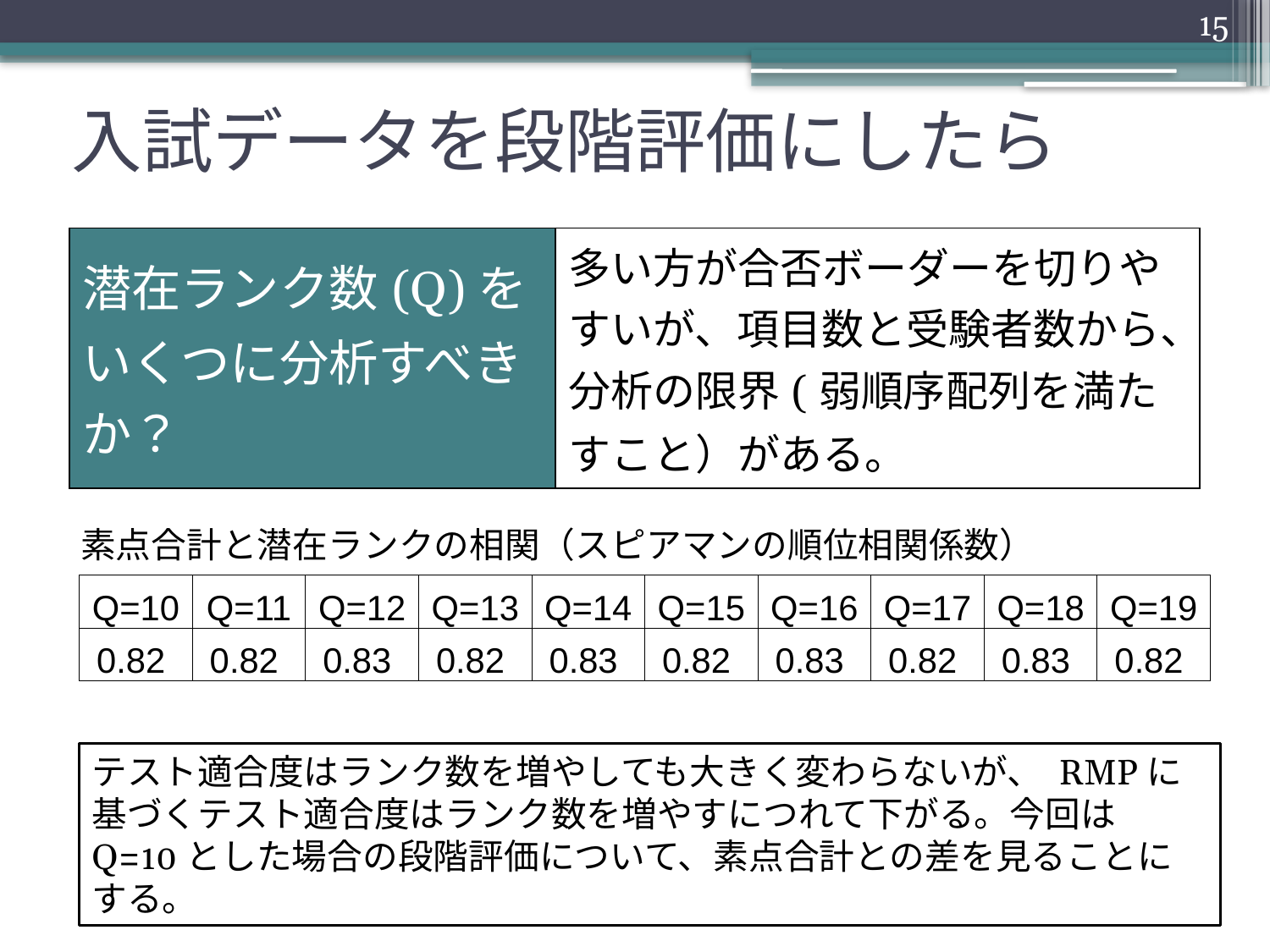

15
# 入試データを段階評価にしたら
| 潜在ランク数(Q)をいくつに分析すべきか？ | 多い方が合否ボーダーを切りやすいが、項目数と受験者数から、分析の限界(弱順序配列を満たすこと）がある。 |
| --- | --- |
| 素点合計と潜在ランクの相関（スピアマンの順位相関係数） |  |  |  |  |  |  |  |  |  |
| --- | --- | --- | --- | --- | --- | --- | --- | --- | --- |
| Q=10 | Q=11 | Q=12 | Q=13 | Q=14 | Q=15 | Q=16 | Q=17 | Q=18 | Q=19 |
| 0.82 | 0.82 | 0.83 | 0.82 | 0.83 | 0.82 | 0.83 | 0.82 | 0.83 | 0.82 |
テスト適合度はランク数を増やしても大きく変わらないが、 RMPに基づくテスト適合度はランク数を増やすにつれて下がる。今回はQ=10とした場合の段階評価について、素点合計との差を見ることにする。